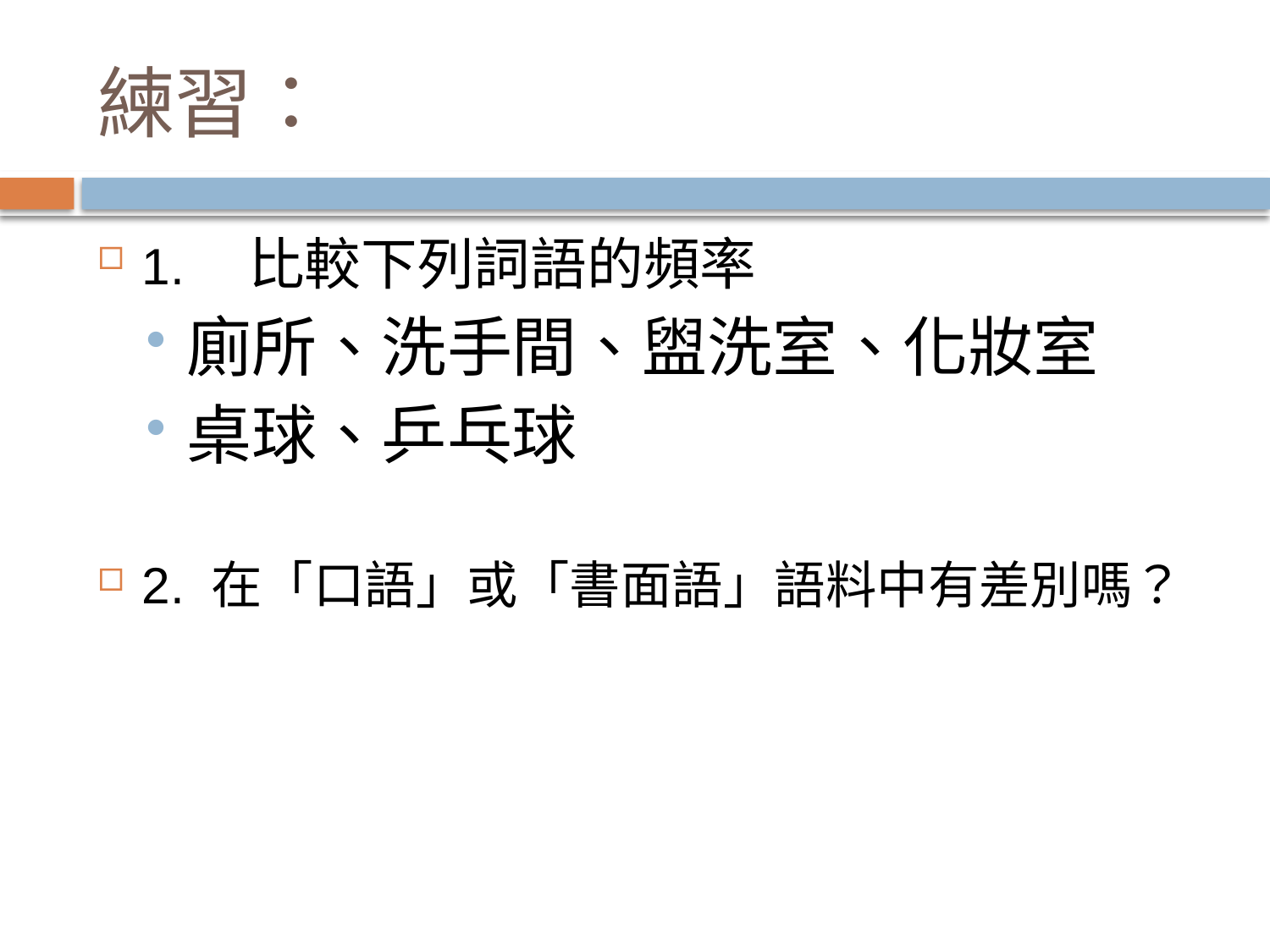

# 練習：
1.　比較下列詞語的頻率
廁所、洗手間、盥洗室、化妝室
桌球、乒乓球

2. 在「口語」或「書面語」語料中有差別嗎？